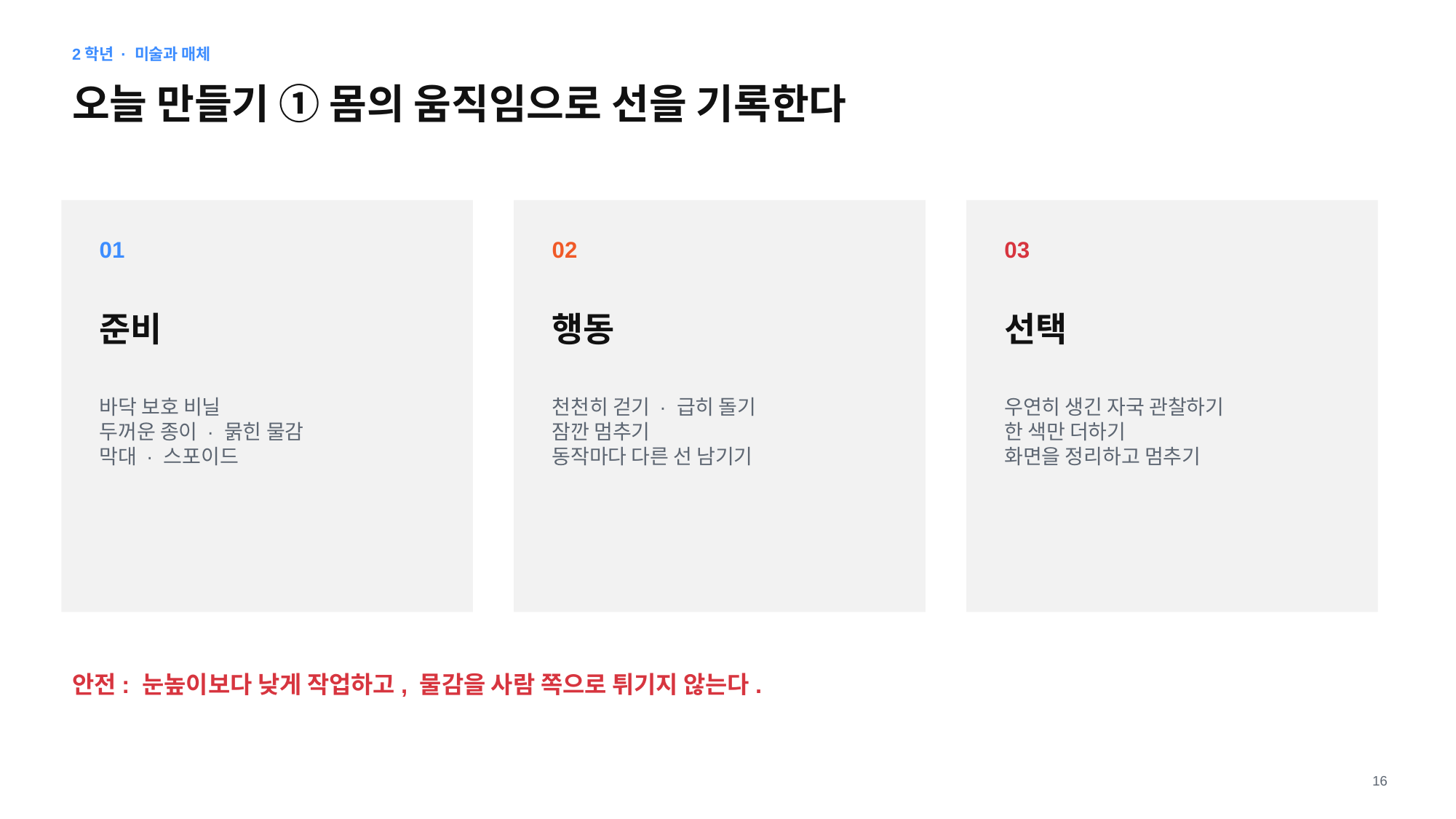

2학년 · 미술과 매체
오늘 만들기 ① 몸의 움직임으로 선을 기록한다

01
02
03
준비
행동
선택
바닥 보호 비닐
두꺼운 종이 · 묽힌 물감
막대 · 스포이드
천천히 걷기 · 급히 돌기
잠깐 멈추기
동작마다 다른 선 남기기
우연히 생긴 자국 관찰하기
한 색만 더하기
화면을 정리하고 멈추기
안전: 눈높이보다 낮게 작업하고, 물감을 사람 쪽으로 튀기지 않는다.
16